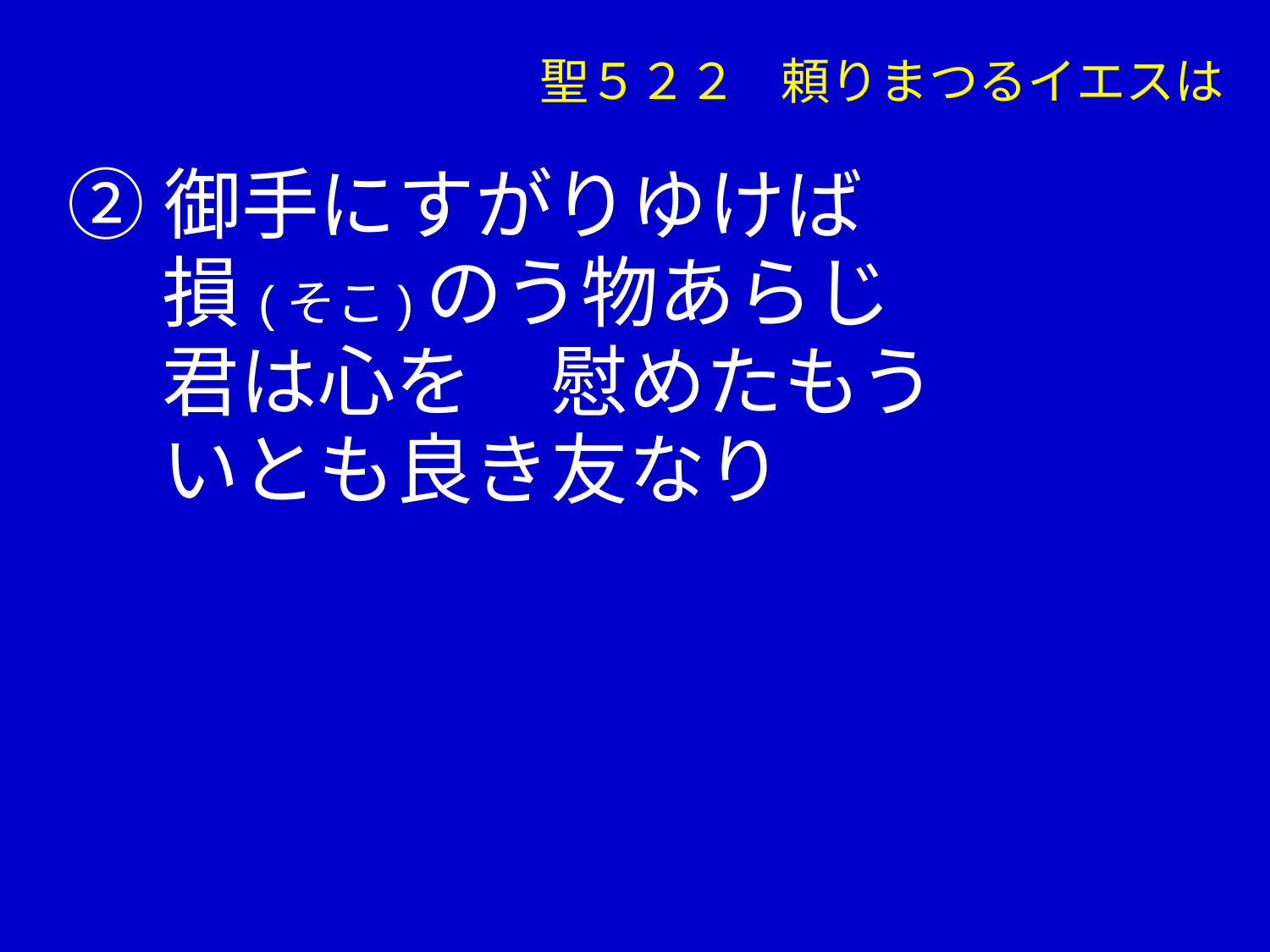

聖５２２    頼りまつるイエスは
②御手にすがりゆけば
　 損(そこ)のう物あらじ
　 君は心を　慰めたもう
　 いとも良き友なり